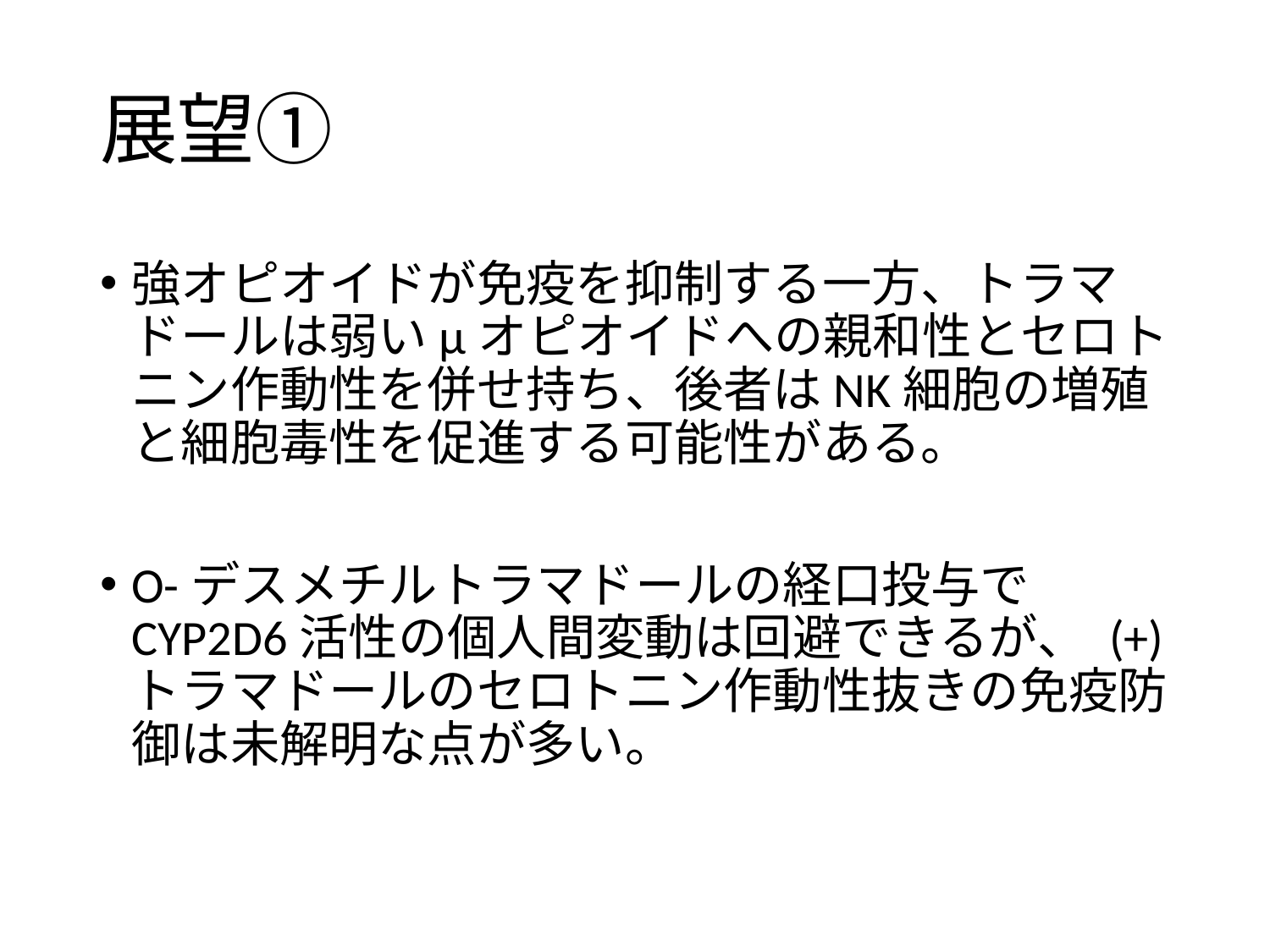

# 展望①
強オピオイドが免疫を抑制する一方、トラマドールは弱いμオピオイドへの親和性とセロトニン作動性を併せ持ち、後者はNK細胞の増殖と細胞毒性を促進する可能性がある。

O-デスメチルトラマドールの経口投与でCYP2D6活性の個人間変動は回避できるが、 (+)トラマドールのセロトニン作動性抜きの免疫防御は未解明な点が多い。